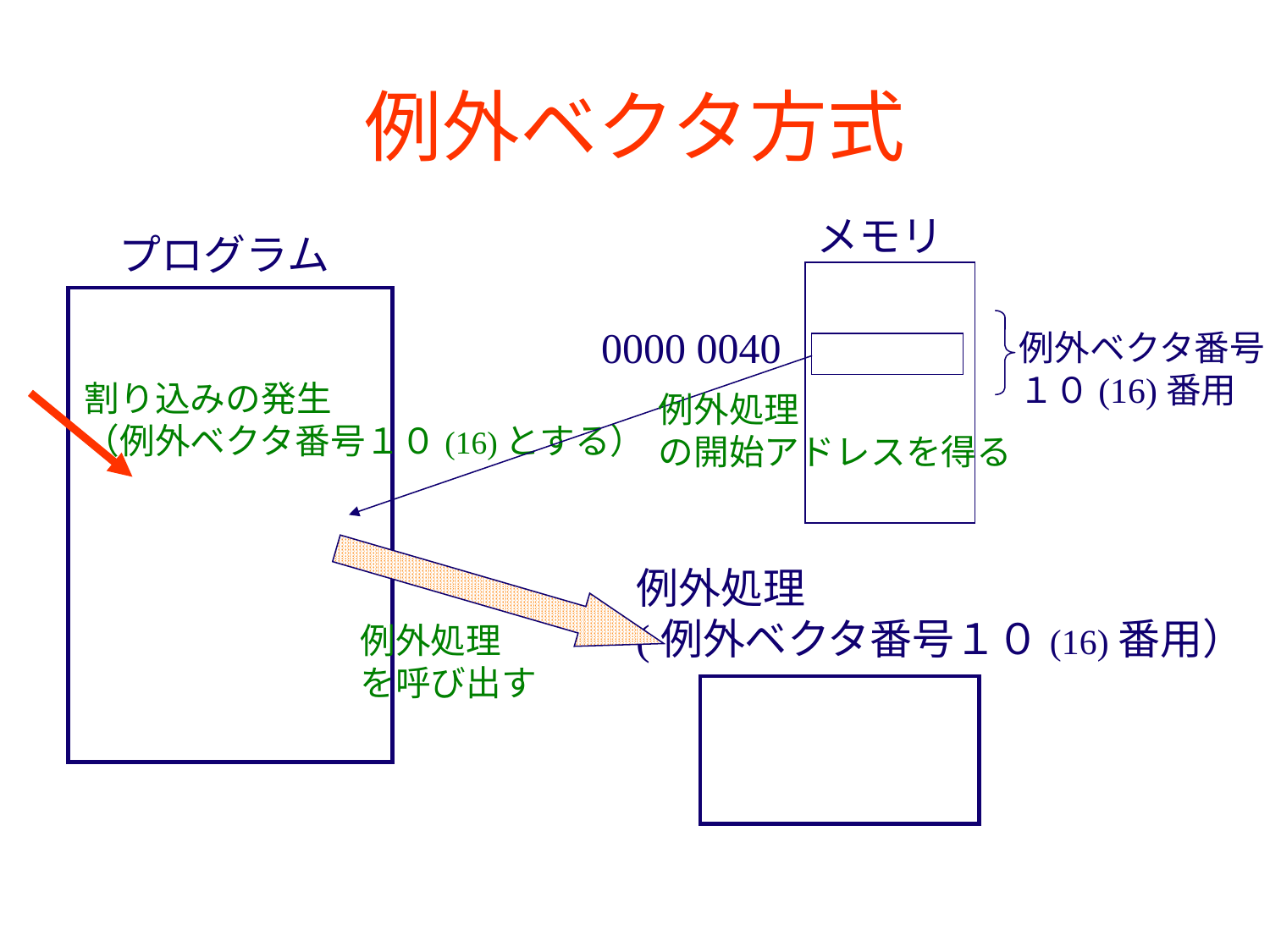

# 例外ベクタ方式
メモリ
プログラム

0000 0040
例外ベクタ番号
１０(16)番用

割り込みの発生
（例外ベクタ番号１０(16)とする）
例外処理
の開始アドレスを得る

例外処理
(例外ベクタ番号１０(16)番用）

例外処理
を呼び出す